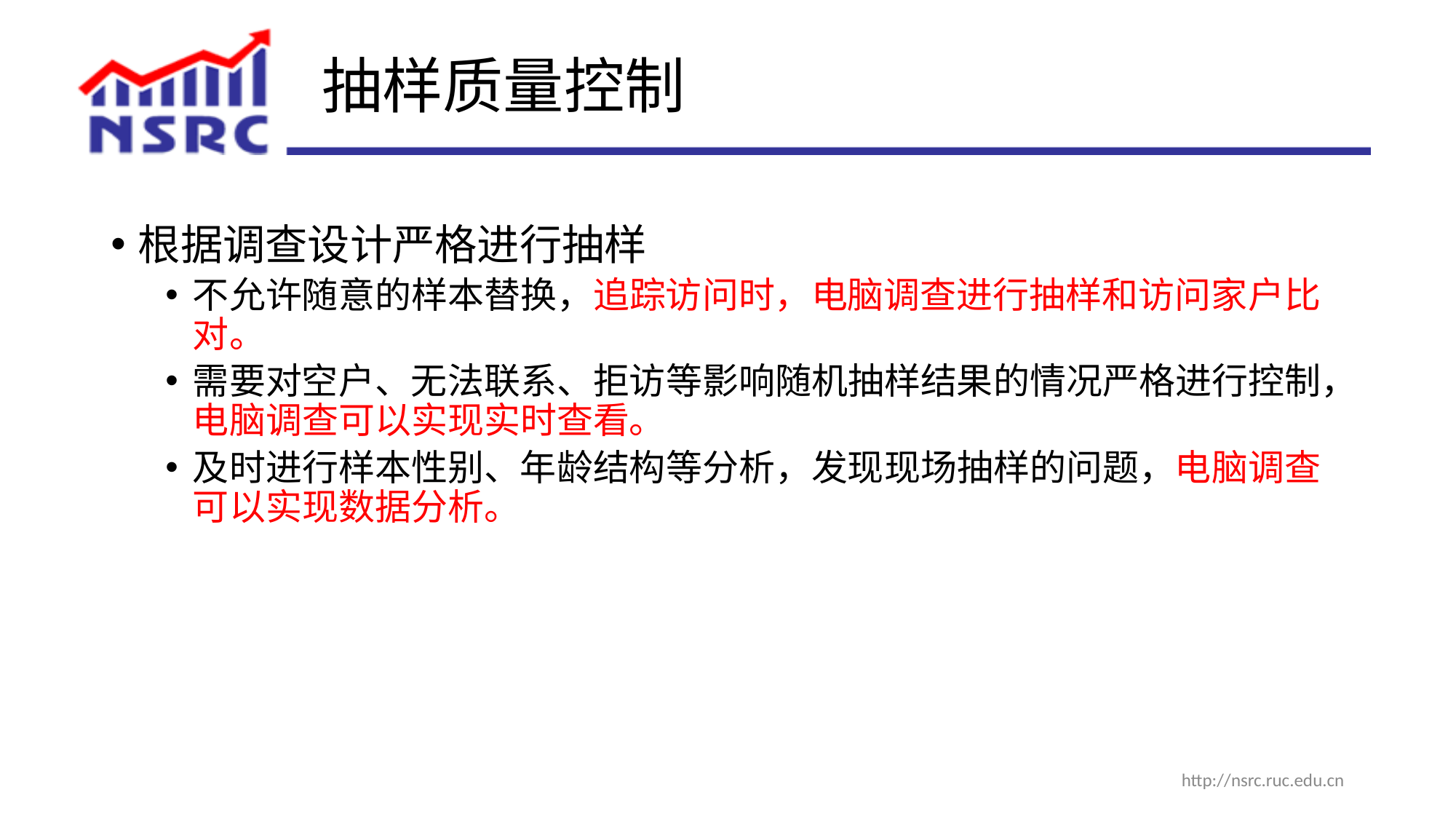

# 抽样质量控制
根据调查设计严格进行抽样
不允许随意的样本替换，追踪访问时，电脑调查进行抽样和访问家户比对。
需要对空户、无法联系、拒访等影响随机抽样结果的情况严格进行控制，电脑调查可以实现实时查看。
及时进行样本性别、年龄结构等分析，发现现场抽样的问题，电脑调查可以实现数据分析。